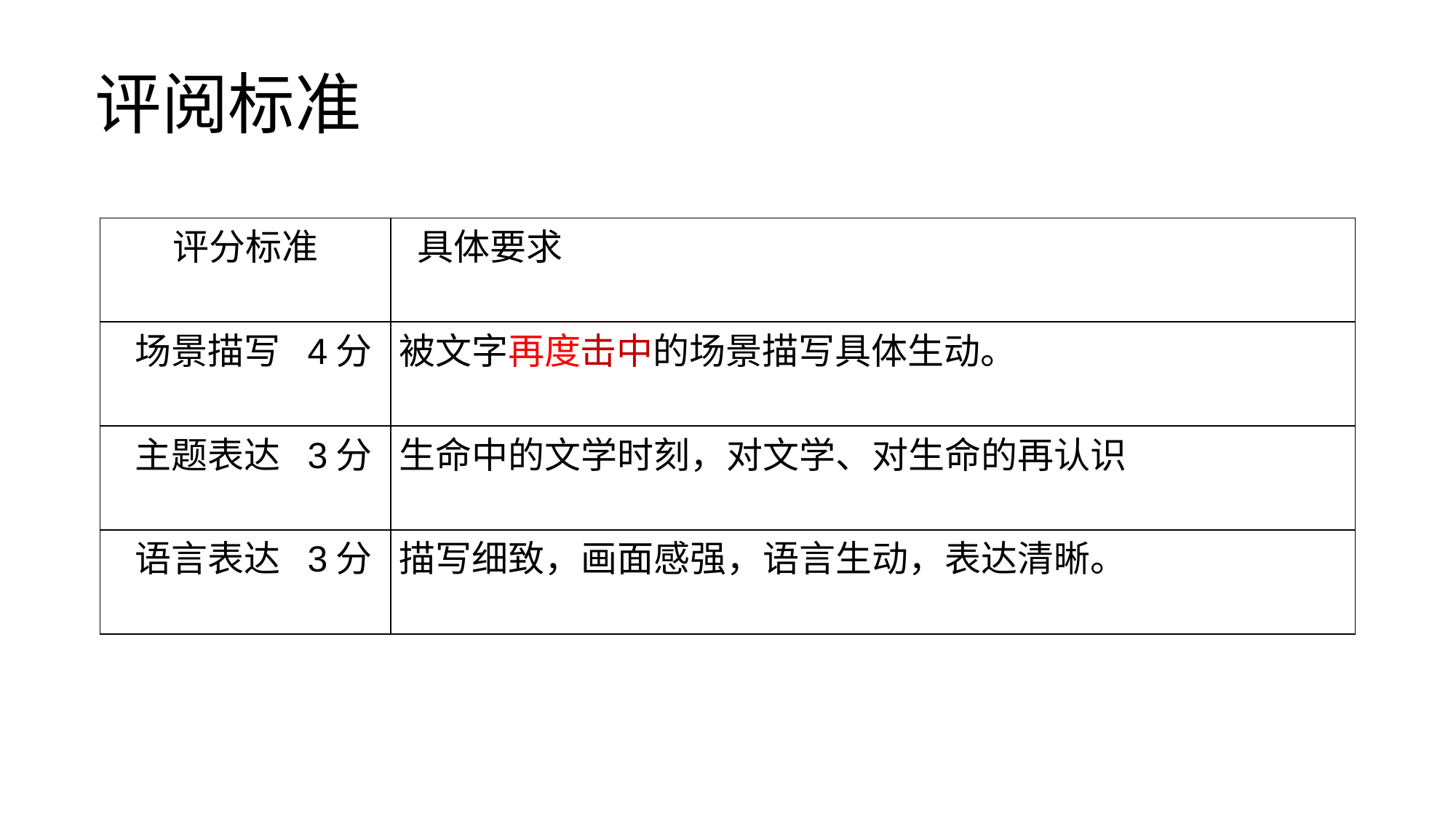

# 评阅标准
| 评分标准 | 具体要求 |
| --- | --- |
| 场景描写 4分 | 被文字再度击中的场景描写具体生动。 |
| 主题表达 3分 | 生命中的文学时刻，对文学、对生命的再认识 |
| 语言表达 3分 | 描写细致，画面感强，语言生动，表达清晰。 |